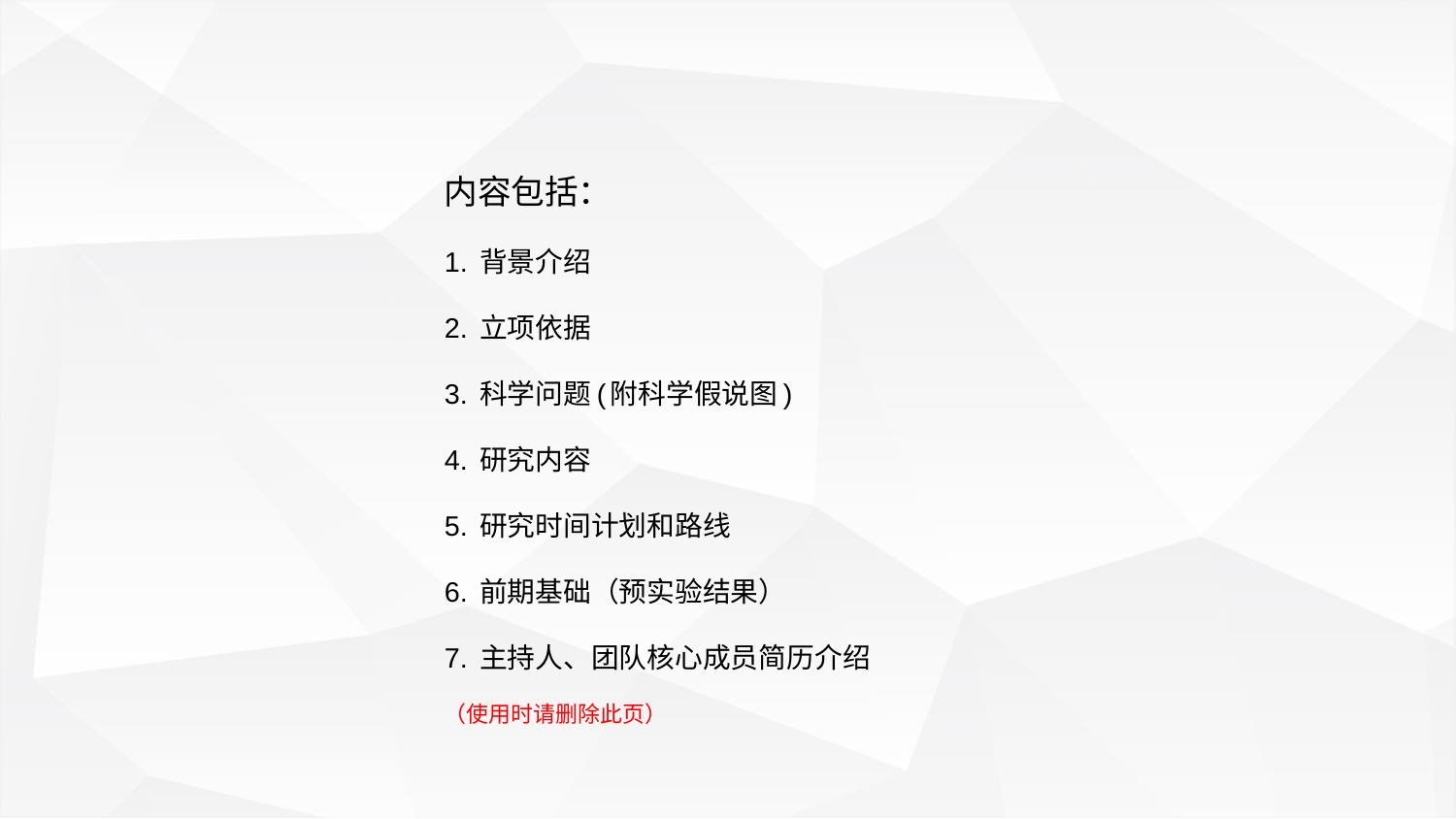

内容包括：
1. 背景介绍
2. 立项依据
3. 科学问题(附科学假说图)
4. 研究内容
5. 研究时间计划和路线
6. 前期基础（预实验结果）
7. 主持人、团队核心成员简历介绍
（使用时请删除此页）